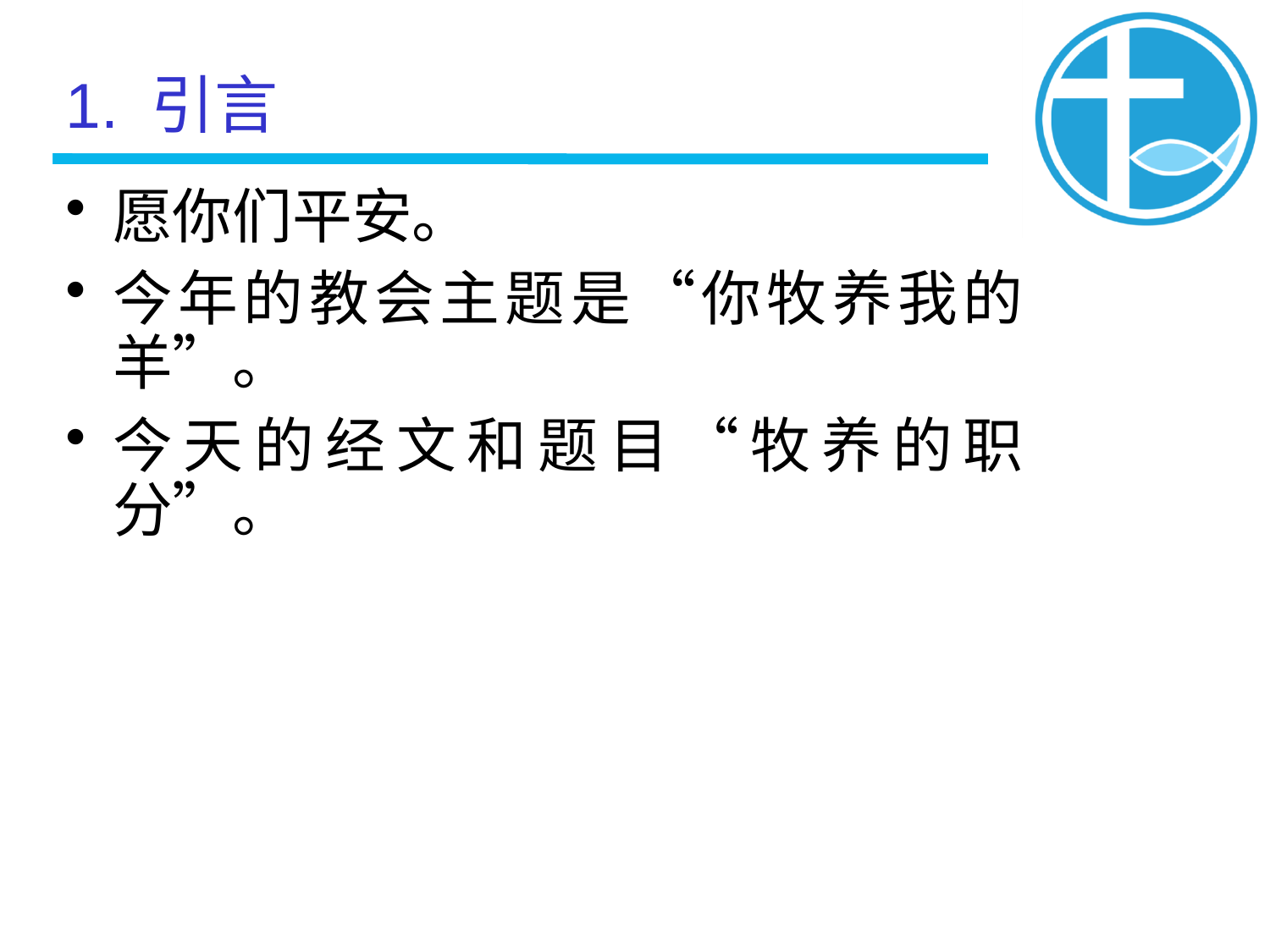

1. 引言
愿你们平安。
今年的教会主题是“你牧养我的羊”。
今天的经文和题目“牧养的职分”。